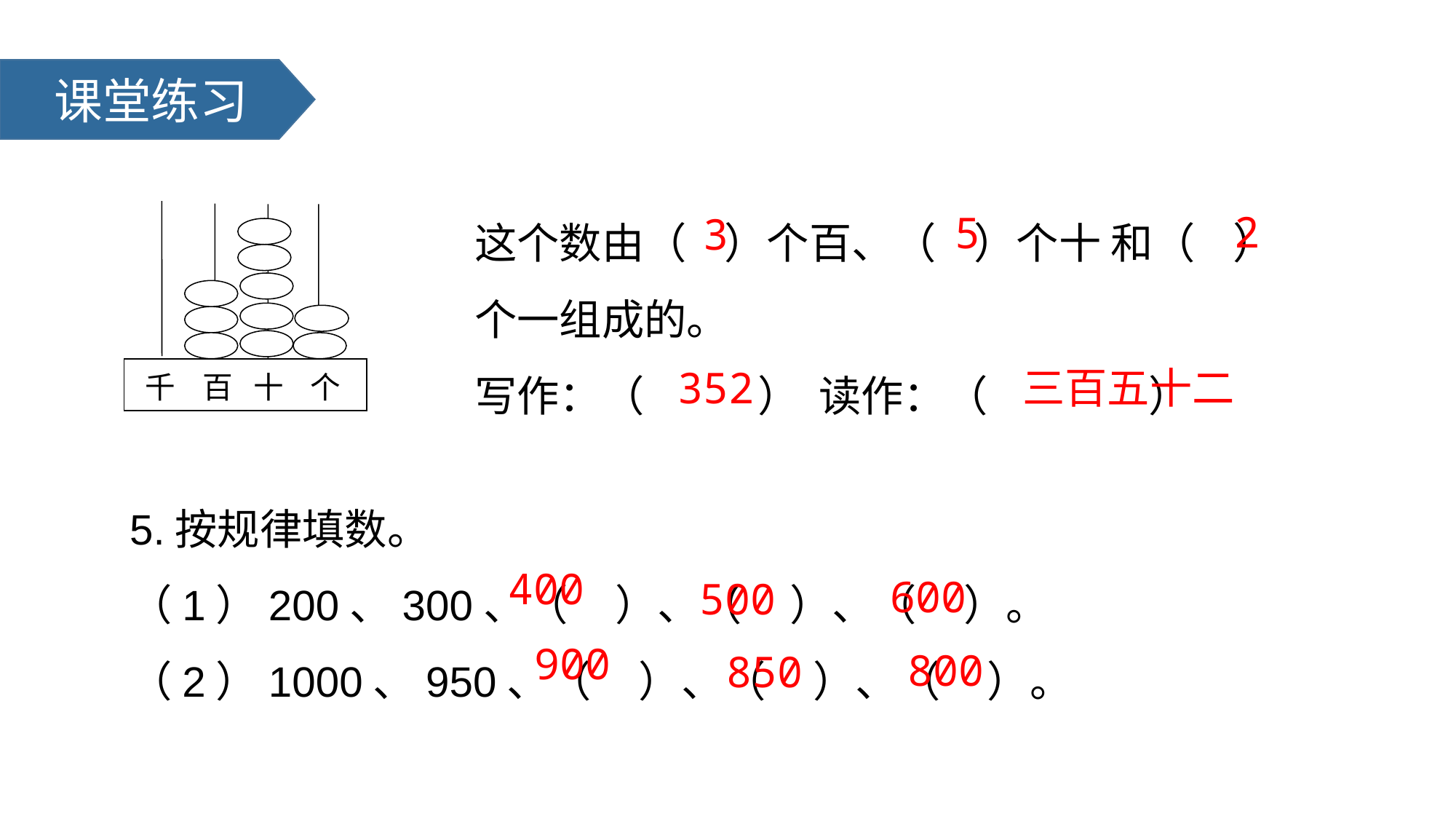

课堂练习
这个数由（    ）个百、（    ）个十 和（    ）个一组成的。
写作：（            ）  读作：（                 ）
2
5
3
352
三百五十二

千    百   十    个
5.按规律填数。
（1）200、300、（     ）、（     ）、（     ）。
（2）1000、950、（     ）、（     ）、（     ）。
400
600
500
900
800
850